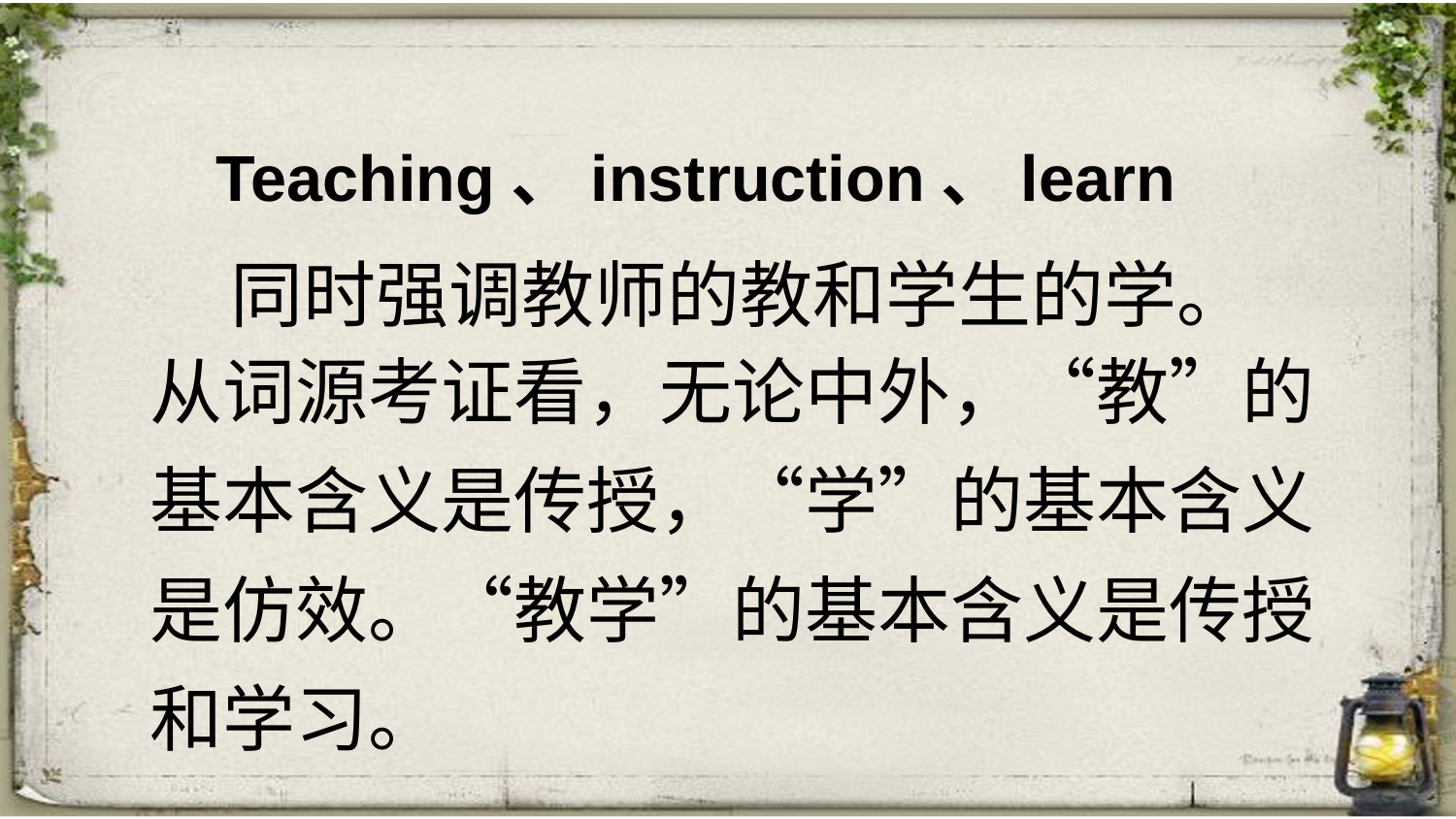

Teaching、instruction、learn
同时强调教师的教和学生的学。
从词源考证看，无论中外，“教”的基本含义是传授，“学”的基本含义是仿效。“教学”的基本含义是传授和学习。